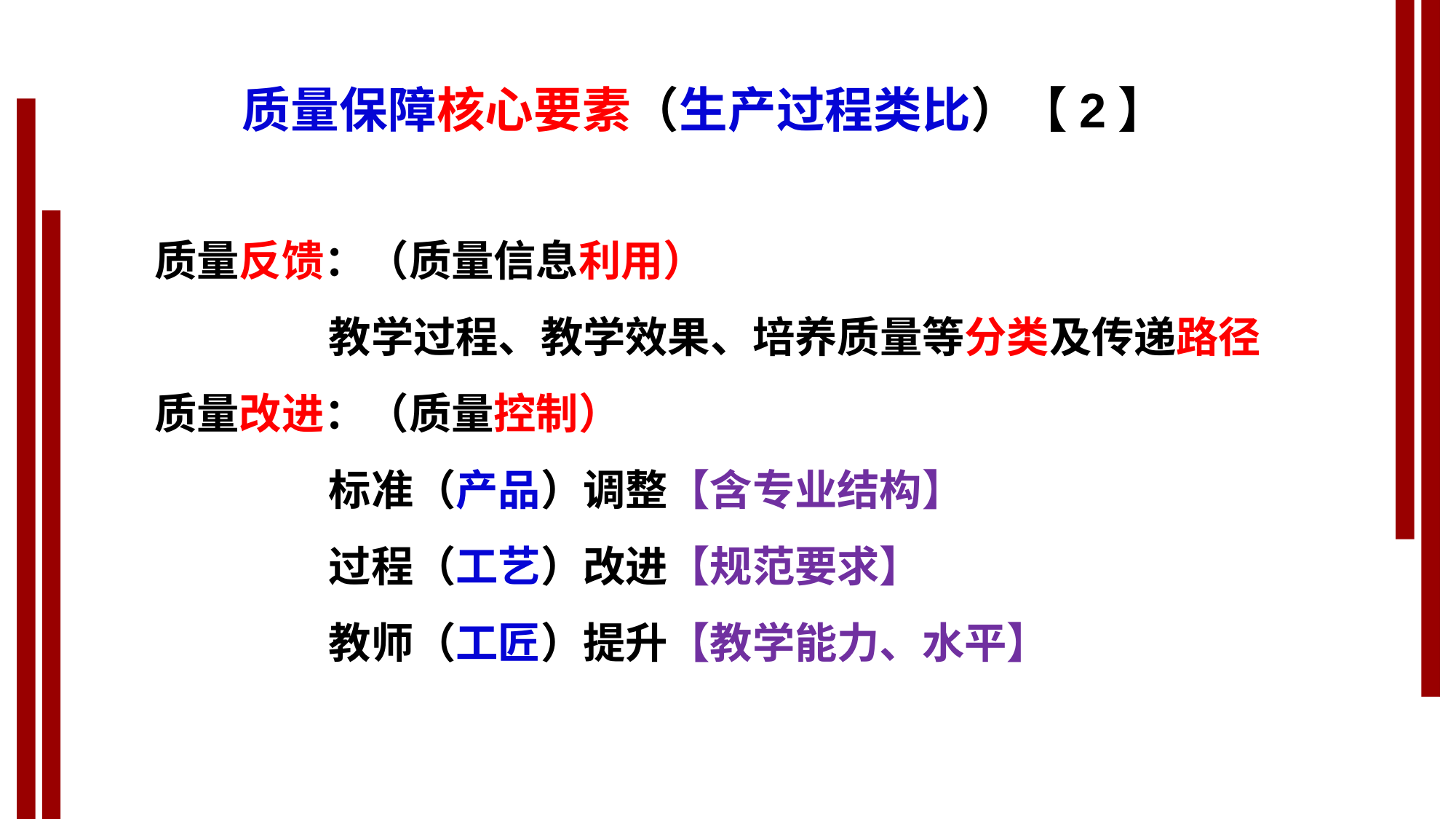

质量保障核心要素（生产过程类比）【2】
质量反馈：（质量信息利用）
                 教学过程、教学效果、培养质量等分类及传递路径
质量改进：（质量控制）
                 标准（产品）调整【含专业结构】
                 过程（工艺）改进【规范要求】
                 教师（工匠）提升【教学能力、水平】